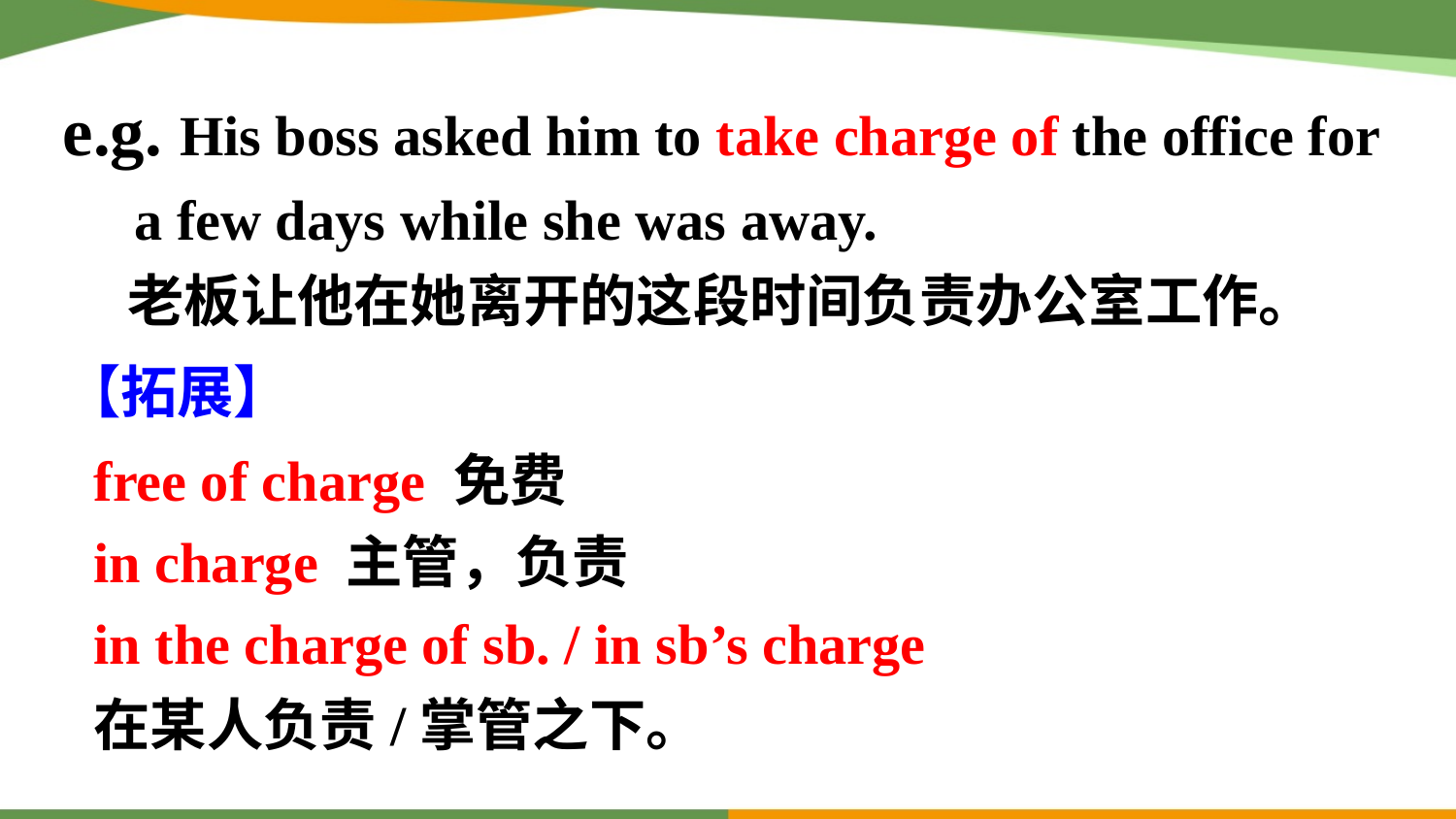

e.g. His boss asked him to take charge of the office for a few days while she was away.
    老板让他在她离开的这段时间负责办公室工作。
【拓展】
free of charge 免费
in charge 主管，负责
in the charge of sb. / in sb’s charge
在某人负责/掌管之下。